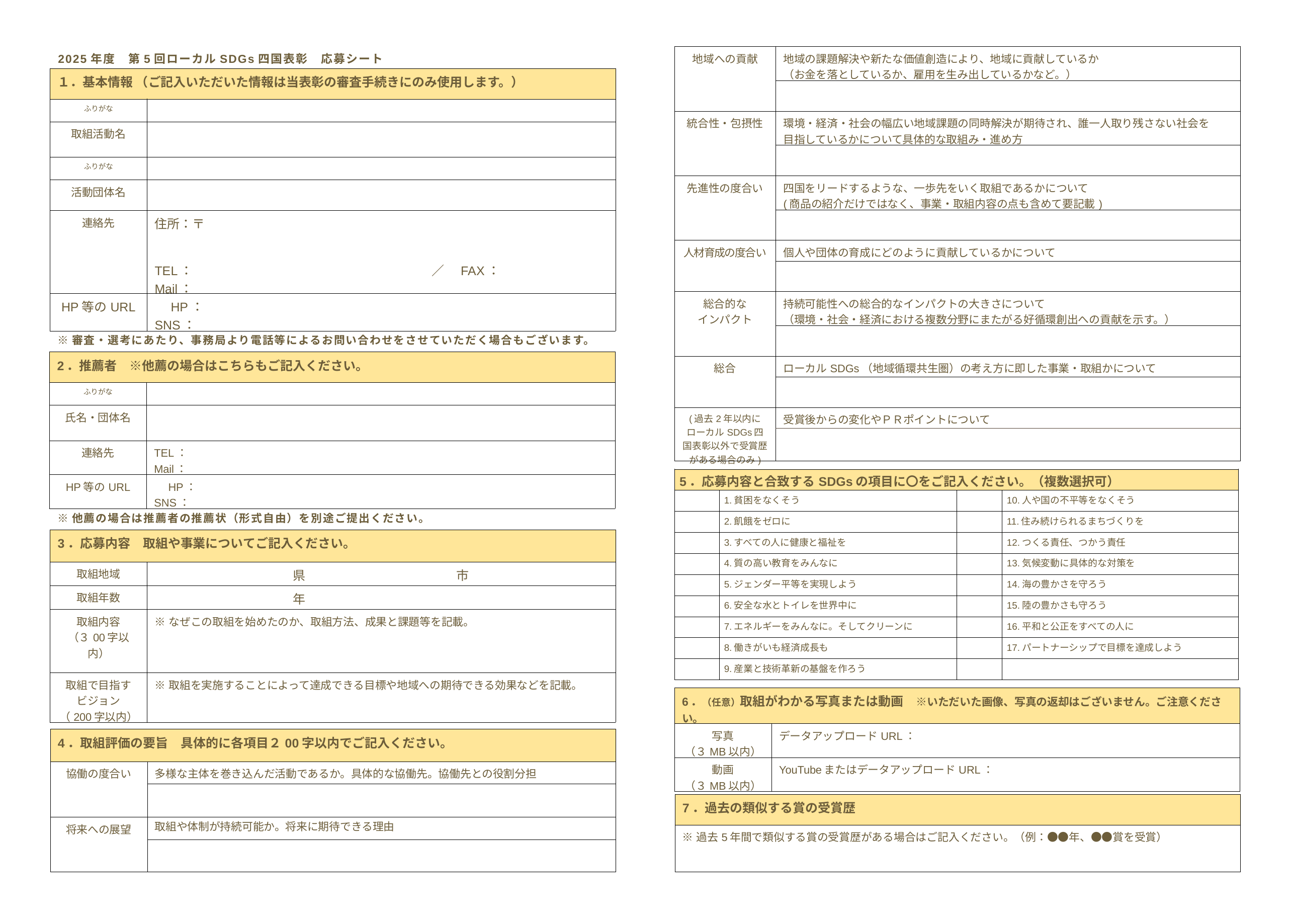

| 地域への貢献 | 地域の課題解決や新たな価値創造により、地域に貢献しているか （お金を落としているか、雇用を生み出しているかなど。） |
| --- | --- |
|  |  |
| 統合性・包摂性 | 環境・経済・社会の幅広い地域課題の同時解決が期待され、誰一人取り残さない社会を 目指しているかについて具体的な取組み・進め方 |
|  |  |
| 先進性の度合い | 四国をリードするような、一歩先をいく取組であるかについて (商品の紹介だけではなく、事業・取組内容の点も含めて要記載) |
|  |  |
| 人材育成の度合い | 個人や団体の育成にどのように貢献しているかについて |
|  |  |
| 総合的な インパクト | 持続可能性への総合的なインパクトの大きさについて （環境・社会・経済における複数分野にまたがる好循環創出への貢献を示す。） |
|  |  |
| 総合 | ローカルSDGs（地域循環共生圏）の考え方に即した事業・取組かについて |
|  |  |
| (過去2年以内にローカルSDGs四国表彰以外で受賞歴がある場合のみ) | 受賞後からの変化やＰＲポイントについて |
|  |  |
2025年度　第5回ローカルSDGs四国表彰　応募シート
| １．基本情報 （ご記入いただいた情報は当表彰の審査手続きにのみ使用します。） |  |
| --- | --- |
| ふりがな |  |
| 取組活動名 |  |
| ふりがな |  |
| 活動団体名 |  |
| 連絡先 | 住所：〒　　　　　　　　 TEL：　　　　　　　　　　　　　　　　　　　／　FAX： Mail： |
| HP等のURL | HP： SNS： |
※審査・選考にあたり、事務局より電話等によるお問い合わせをさせていただく場合もございます。
| 2．推薦者　※他薦の場合はこちらもご記入ください。 |  |
| --- | --- |
| ふりがな |  |
| 氏名・団体名 |  |
| 連絡先 | TEL：　　　　　　　　　　　　　　　　 Mail： |
| HP等のURL | HP： SNS： |
| 5．応募内容と合致するSDGsの項目に〇をご記入ください。（複数選択可） |  |  |  |
| --- | --- | --- | --- |
|  | 1.貧困をなくそう |  | 10.人や国の不平等をなくそう |
|  | 2.飢餓をゼロに |  | 11.住み続けられるまちづくりを |
|  | 3.すべての人に健康と福祉を |  | 12.つくる責任、つかう責任 |
|  | 4.質の高い教育をみんなに |  | 13.気候変動に具体的な対策を |
|  | 5.ジェンダー平等を実現しよう |  | 14.海の豊かさを守ろう |
|  | 6.安全な水とトイレを世界中に |  | 15.陸の豊かさも守ろう |
|  | 7.エネルギーをみんなに。そしてクリーンに |  | 16.平和と公正をすべての人に |
|  | 8.働きがいも経済成長も |  | 17.パートナーシップで目標を達成しよう |
|  | 9.産業と技術革新の基盤を作ろう |  |  |
※他薦の場合は推薦者の推薦状（形式自由）を別途ご提出ください。
| 3．応募内容　取組や事業についてご記入ください。 |  |
| --- | --- |
| 取組地域 | 県　　　　　　　　　　　　市 |
| 取組年数 | 年 |
| 取組内容 （３00字以内） | ※なぜこの取組を始めたのか、取組方法、成果と課題等を記載。 |
| 取組で目指す ビジョン （200字以内） | ※取組を実施することによって達成できる目標や地域への期待できる効果などを記載。 |
| 6．（任意）取組がわかる写真または動画　※いただいた画像、写真の返却はございません。ご注意ください。 |  |
| --- | --- |
| 写真 （３MB以内） | データアップロードURL： |
| 動画 （３MB以内） | YouTubeまたはデータアップロードURL： |
| 4．取組評価の要旨　具体的に各項目２00字以内でご記入ください。 |  |
| --- | --- |
| 協働の度合い | 多様な主体を巻き込んだ活動であるか。具体的な協働先。協働先との役割分担 |
|  |  |
| 将来への展望 | 取組や体制が持続可能か。将来に期待できる理由 |
|  |  |
| 7．過去の類似する賞の受賞歴 |
| --- |
| ※過去5年間で類似する賞の受賞歴がある場合はご記入ください。（例：●●年、●●賞を受賞） |